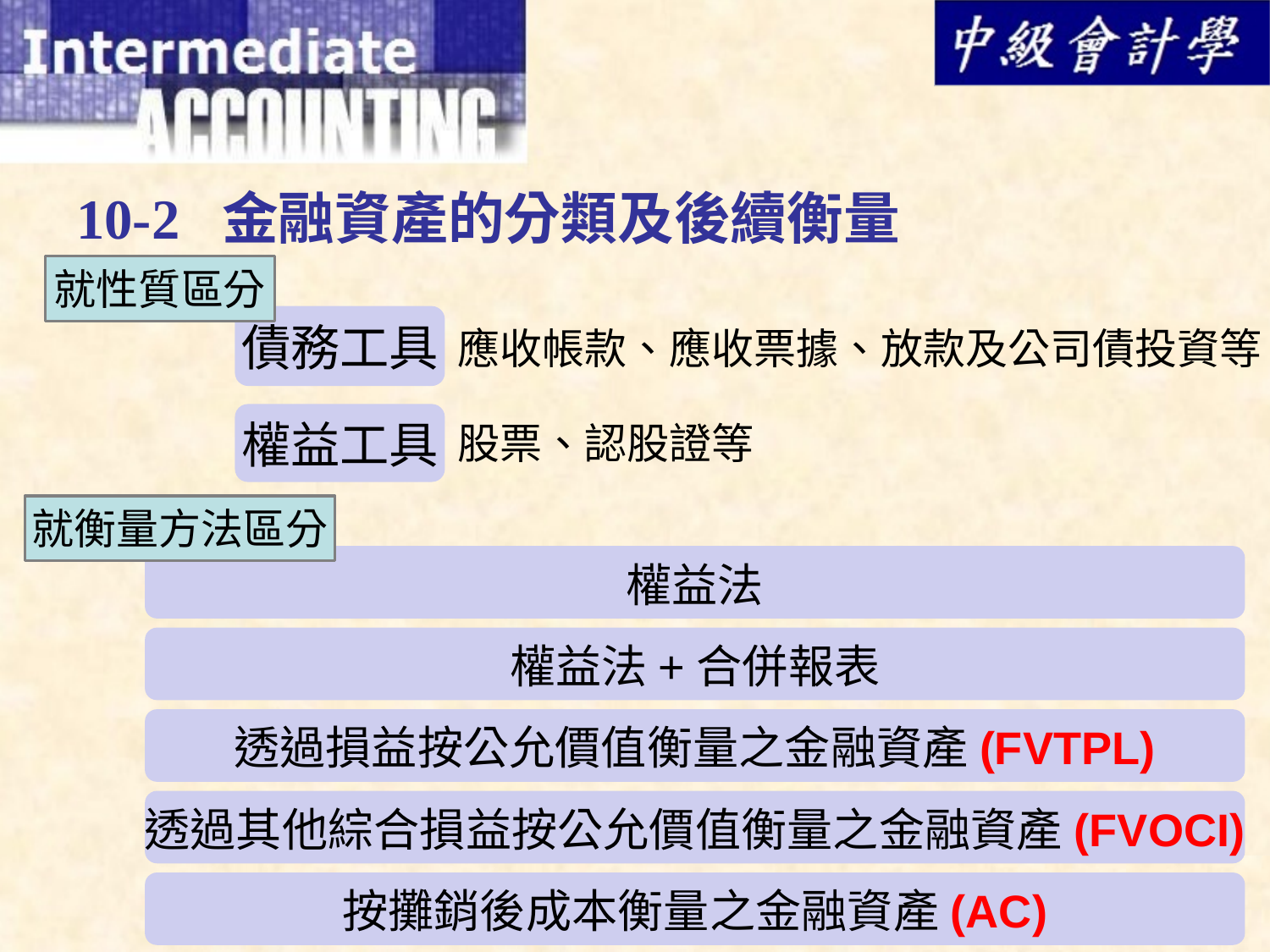

# 10-2  金融資產的分類及後續衡量
就性質區分
債務工具
應收帳款、應收票據、放款及公司債投資等
權益工具
股票、認股證等
就衡量方法區分
權益法
權益法+合併報表
透過損益按公允價值衡量之金融資產(FVTPL)
透過其他綜合損益按公允價值衡量之金融資產(FVOCI)
按攤銷後成本衡量之金融資產(AC)